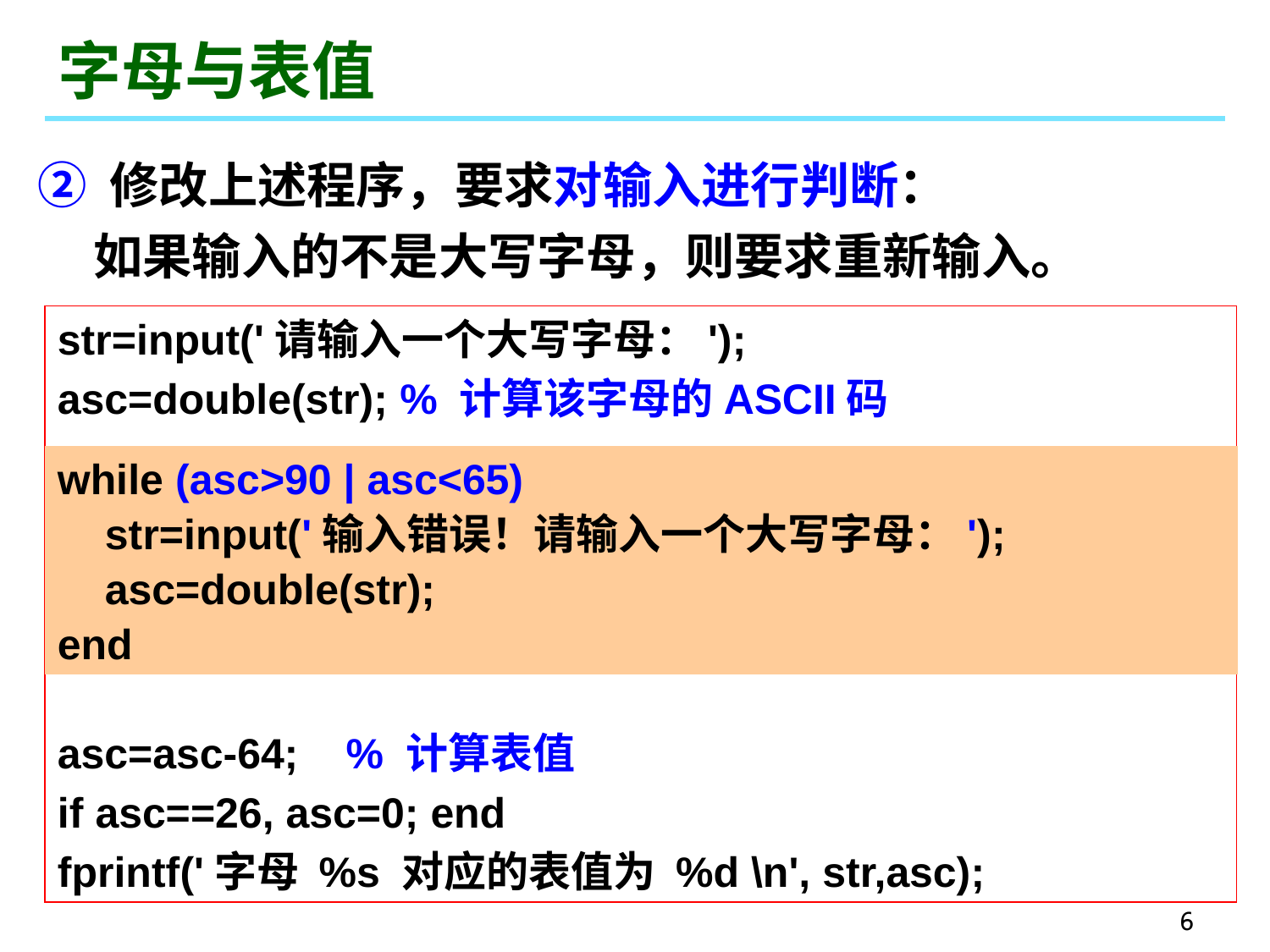

# 字母与表值
② 修改上述程序，要求对输入进行判断：
     如果输入的不是大写字母，则要求重新输入。
str=input('请输入一个大写字母：');
asc=double(str); % 计算该字母的ASCII码

asc=asc-64;    % 计算表值
if asc==26, asc=0; end
fprintf('字母 %s 对应的表值为 %d \n', str,asc);
while (asc>90 | asc<65)
    str=input('输入错误！请输入一个大写字母：');
    asc=double(str);
end
6